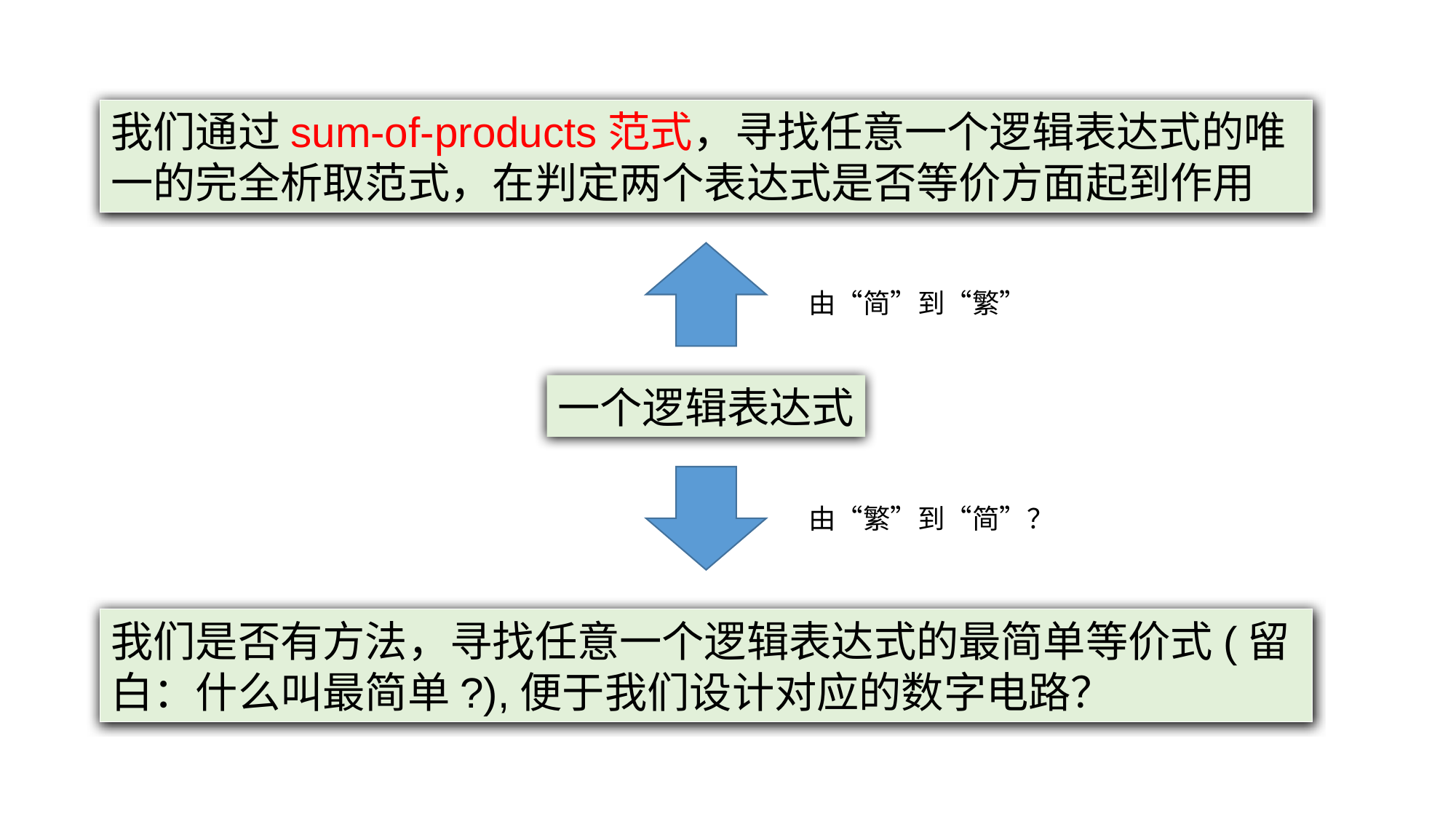

我们通过sum-of-products范式，寻找任意一个逻辑表达式的唯一的完全析取范式，在判定两个表达式是否等价方面起到作用

由“简”到“繁”
一个逻辑表达式

由“繁”到“简”？
我们是否有方法，寻找任意一个逻辑表达式的最简单等价式(留白：什么叫最简单?),便于我们设计对应的数字电路？